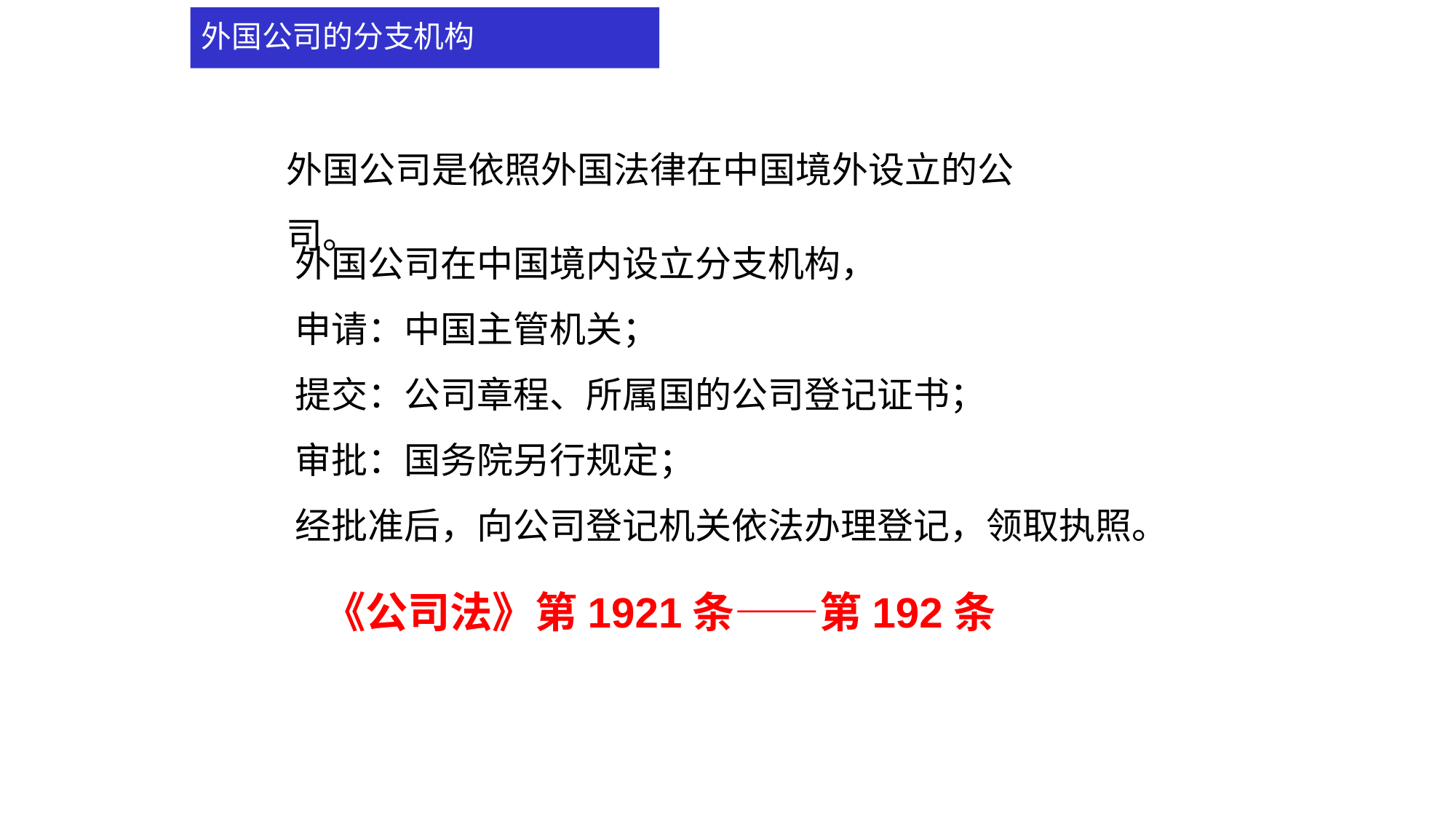

# 外国公司的分支机构
外国公司是依照外国法律在中国境外设立的公司。
外国公司在中国境内设立分支机构，
申请：中国主管机关；
提交：公司章程、所属国的公司登记证书；
审批：国务院另行规定；
经批准后，向公司登记机关依法办理登记，领取执照。
《公司法》第1921条——第192条